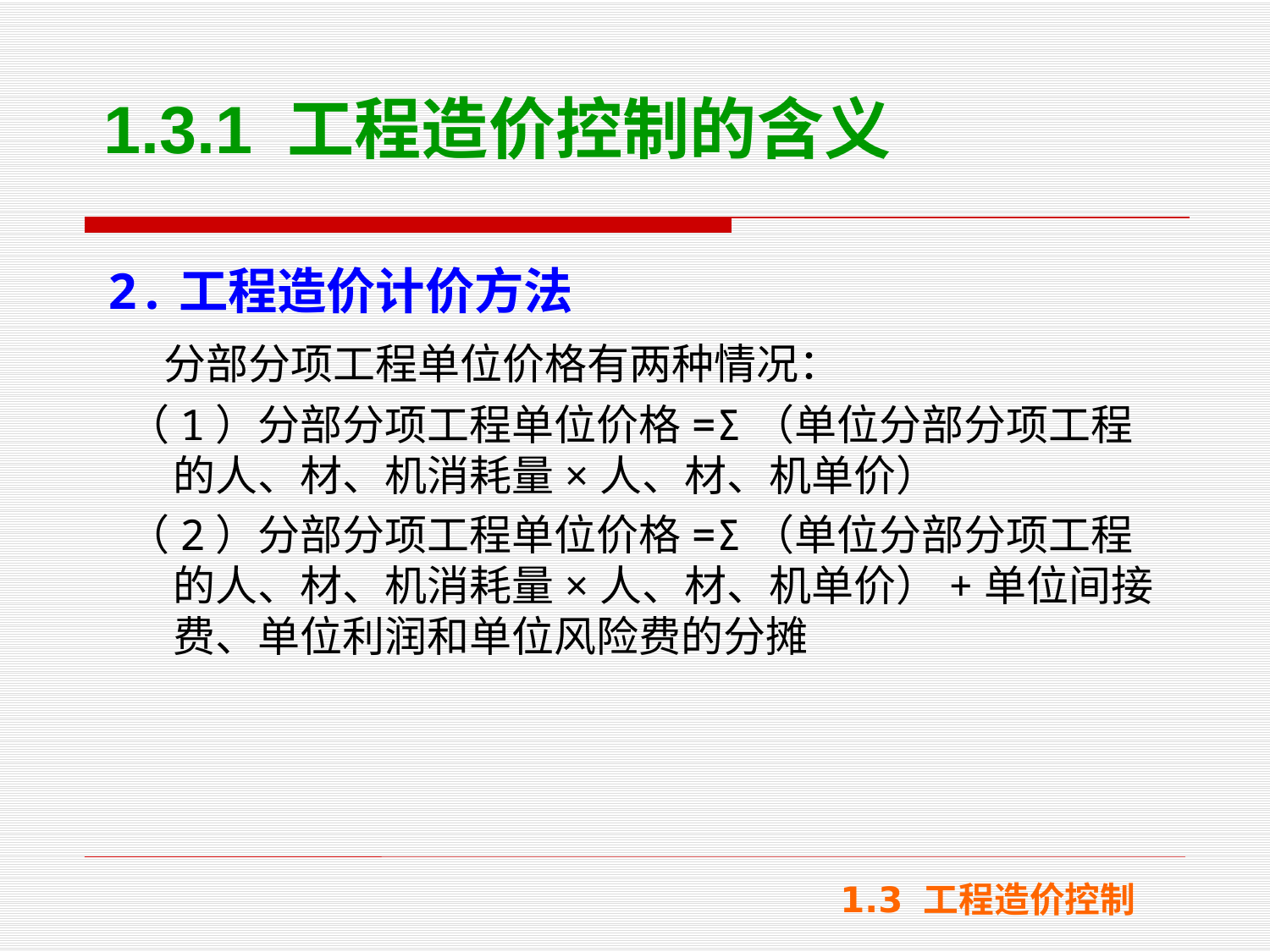

# 1.3.1 工程造价控制的含义
2.工程造价计价方法
    分部分项工程单位价格有两种情况：
 （1）分部分项工程单位价格=Σ（单位分部分项工程的人、材、机消耗量×人、材、机单价）
 （2）分部分项工程单位价格=Σ（单位分部分项工程的人、材、机消耗量×人、材、机单价）+单位间接费、单位利润和单位风险费的分摊
1.3 工程造价控制